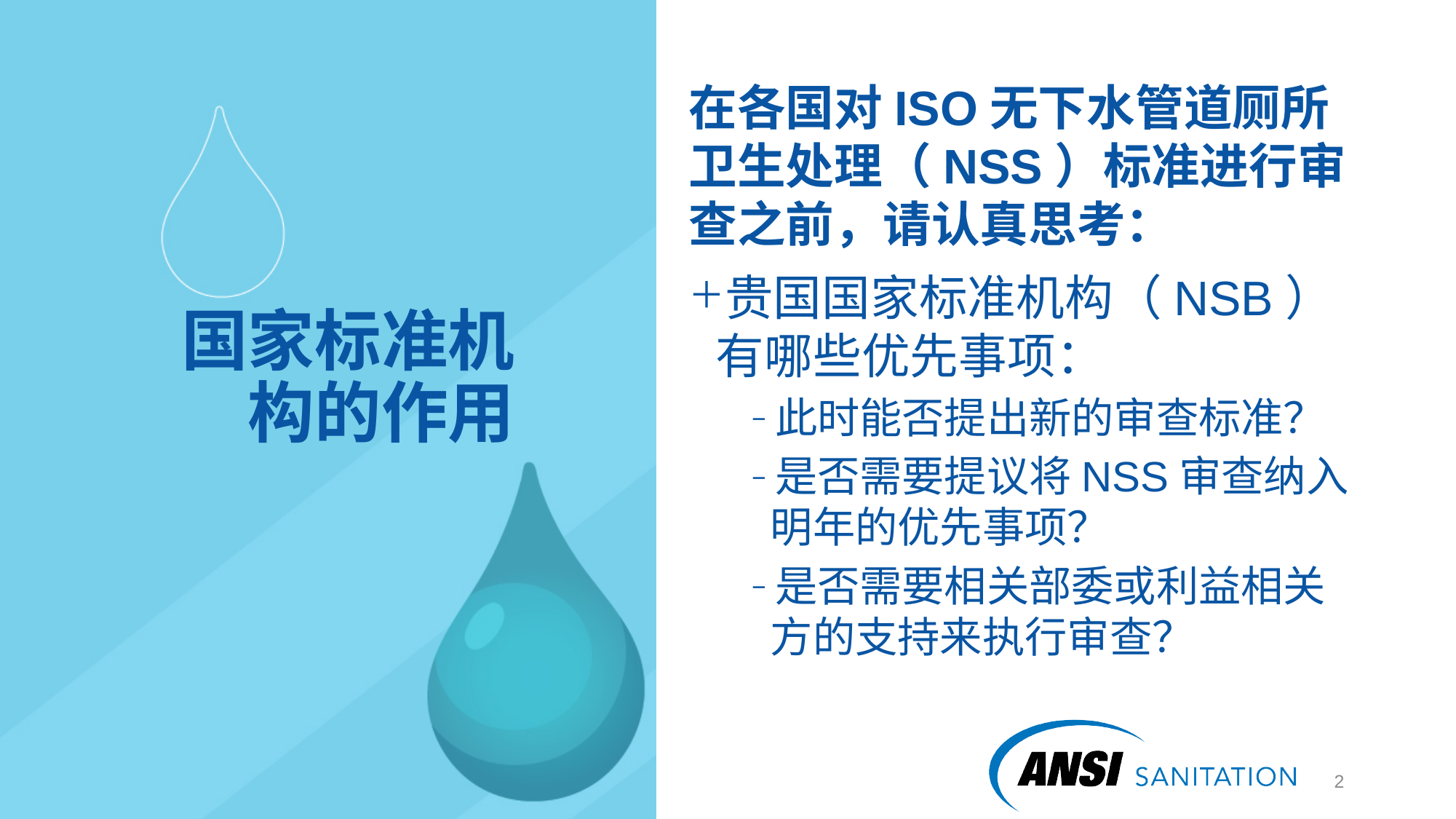

在各国对ISO无下水管道厕所卫生处理（NSS）标准进行审查之前，请认真思考：
贵国国家标准机构（NSB）
有哪些优先事项：
此时能否提出新的审查标准？
是否需要提议将NSS审查纳入明年的优先事项？
是否需要相关部委或利益相关方的支持来执行审查？
# 国家标准机构的作用
2